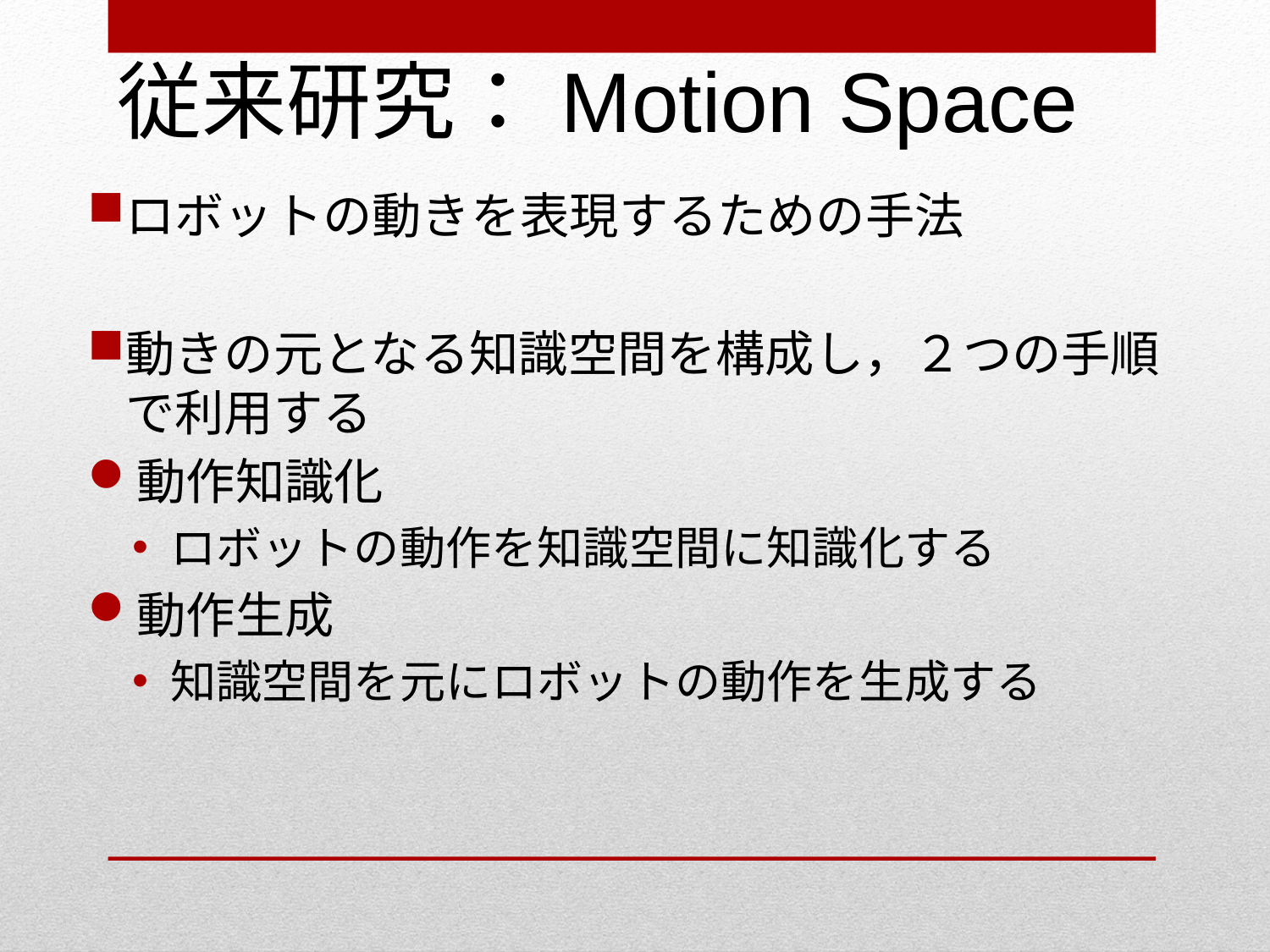

# 従来研究：Motion Space
ロボットの動きを表現するための手法

動きの元となる知識空間を構成し，２つの手順で利用する
動作知識化
ロボットの動作を知識空間に知識化する
動作生成
知識空間を元にロボットの動作を生成する